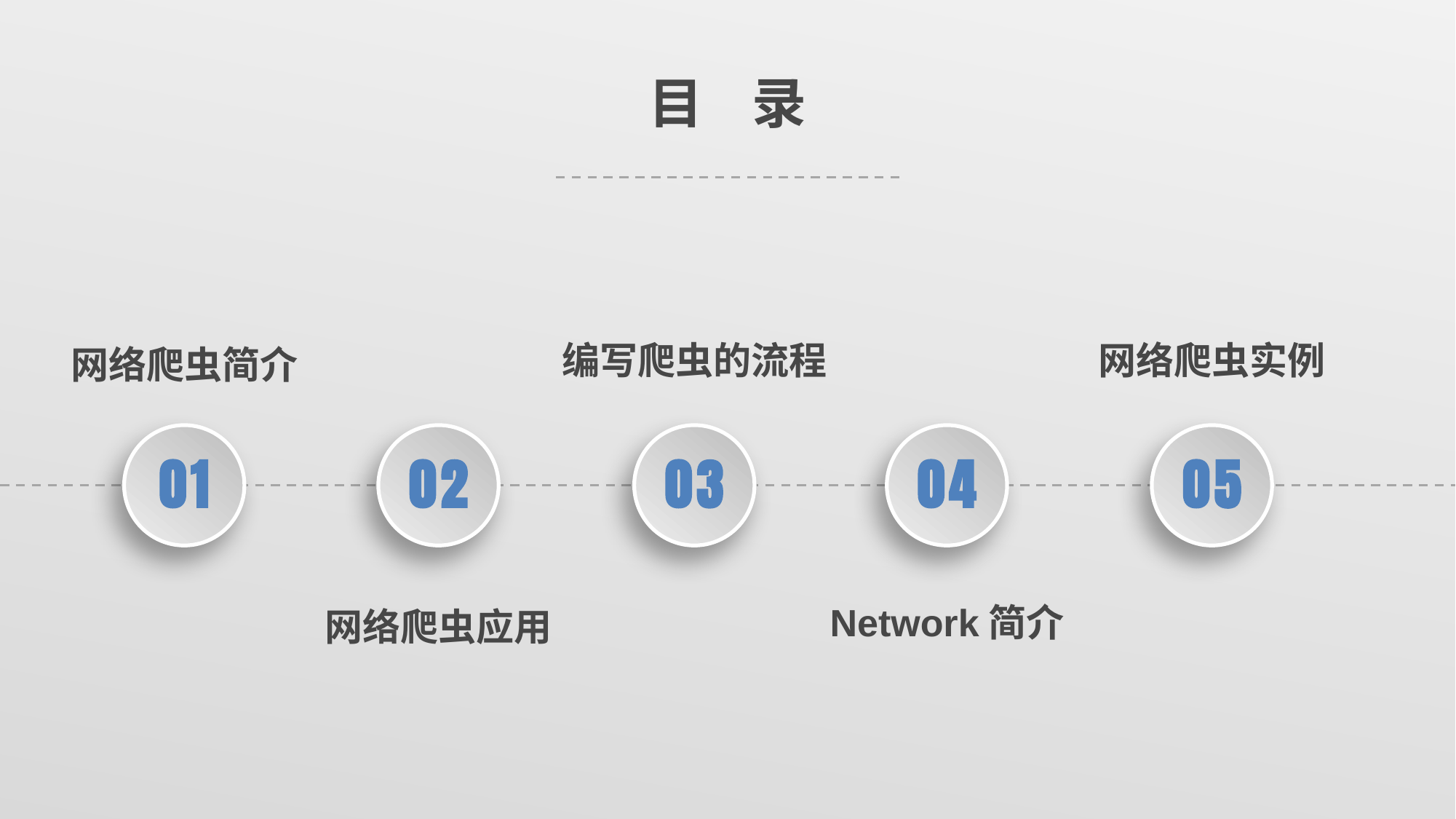

目    录
编写爬虫的流程
网络爬虫实例
网络爬虫简介

01

02

03

04

05
Network简介
网络爬虫应用